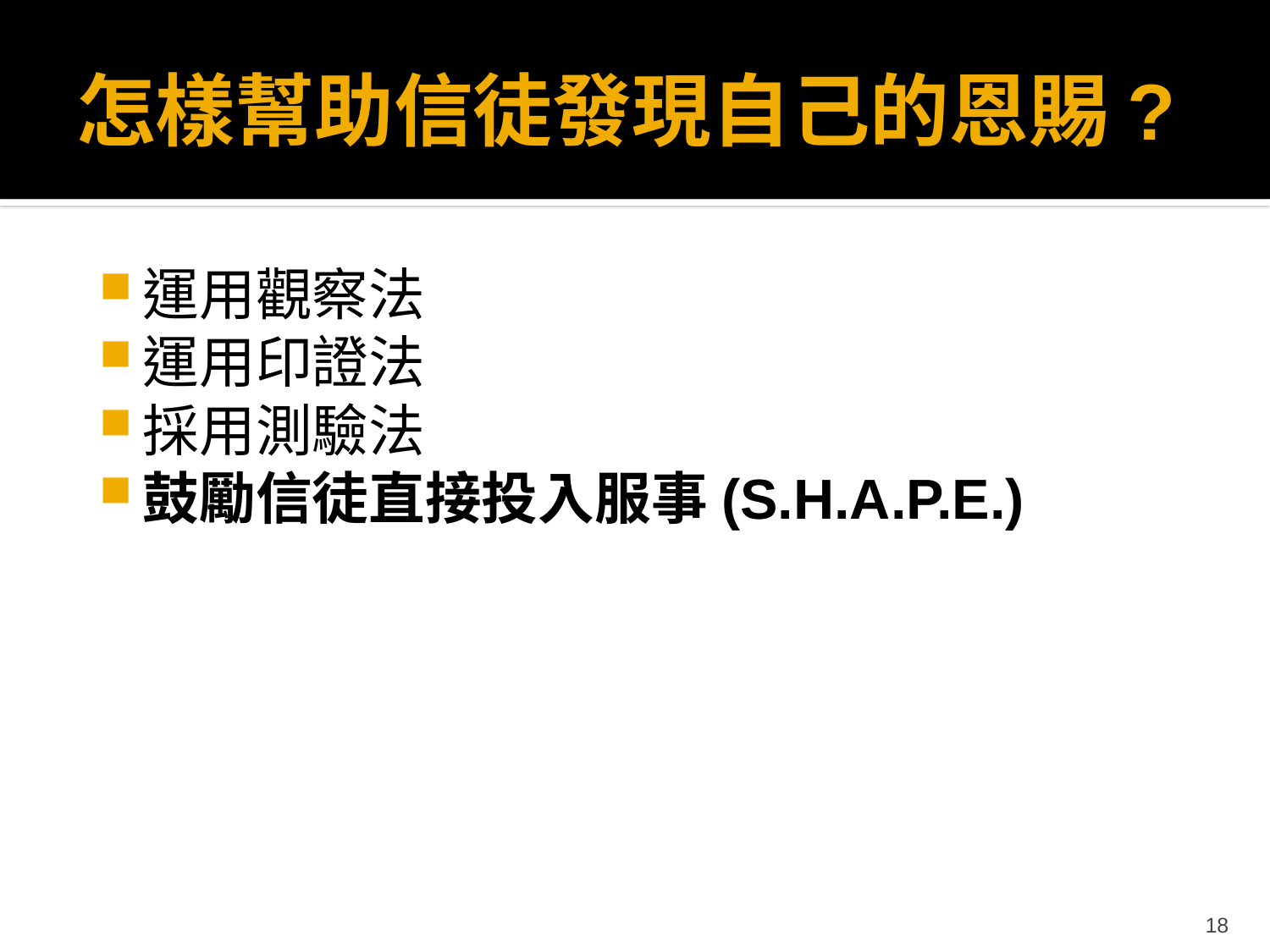

# 怎樣幫助信徒發現自己的恩賜?
運用觀察法
運用印證法
採用測驗法
鼓勵信徒直接投入服事(S.H.A.P.E.)

18